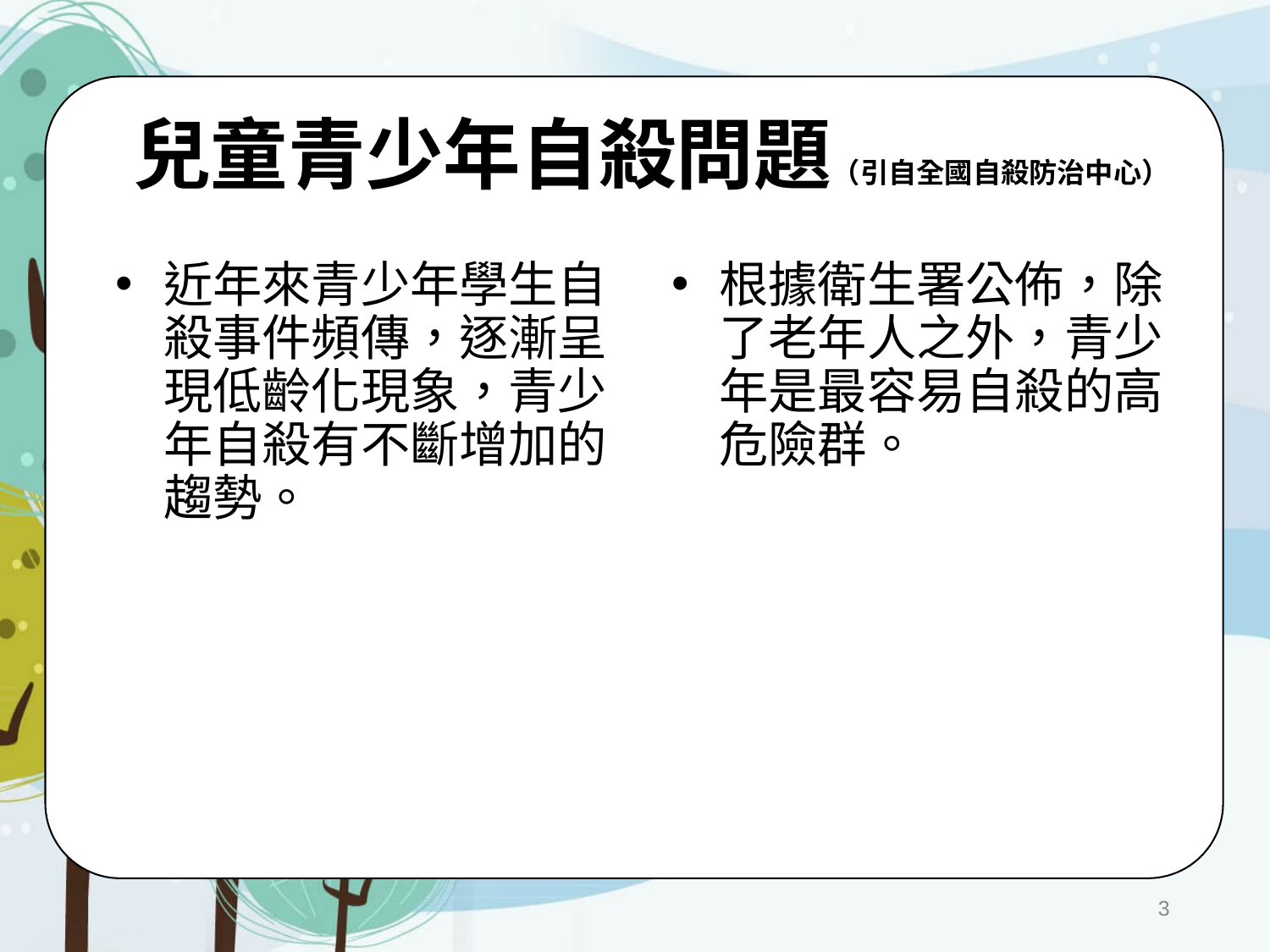

# 兒童青少年自殺問題（引自全國自殺防治中心）
近年來青少年學生自殺事件頻傳，逐漸呈現低齡化現象，青少年自殺有不斷增加的趨勢。
根據衛生署公佈，除了老年人之外，青少年是最容易自殺的高危險群。
3